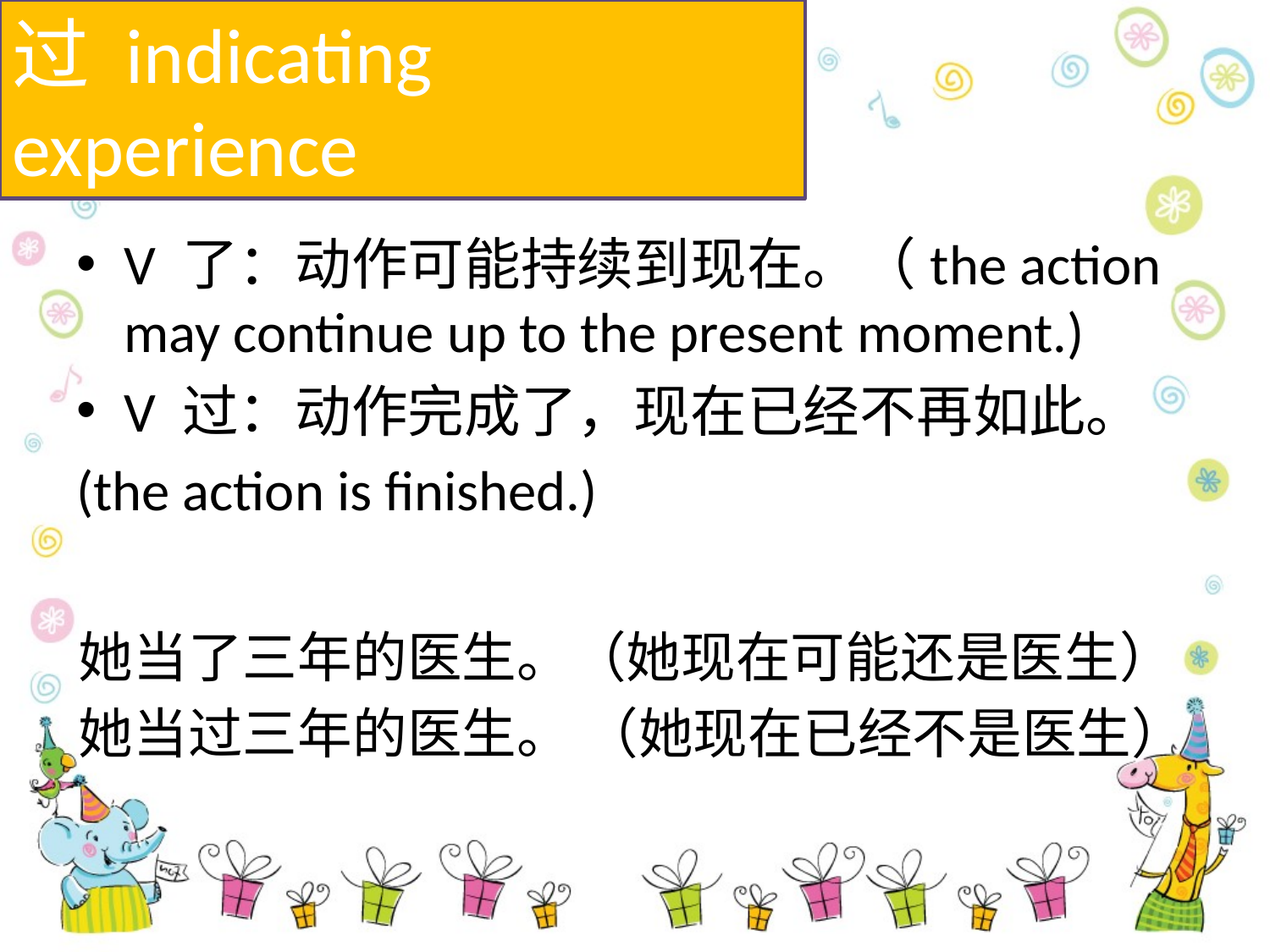

过 indicating experience
#
V 了：动作可能持续到现在。（the action may continue up to the present moment.)
V 过：动作完成了，现在已经不再如此。
(the action is finished.)

她当了三年的医生。（她现在可能还是医生）
她当过三年的医生。 （她现在已经不是医生）